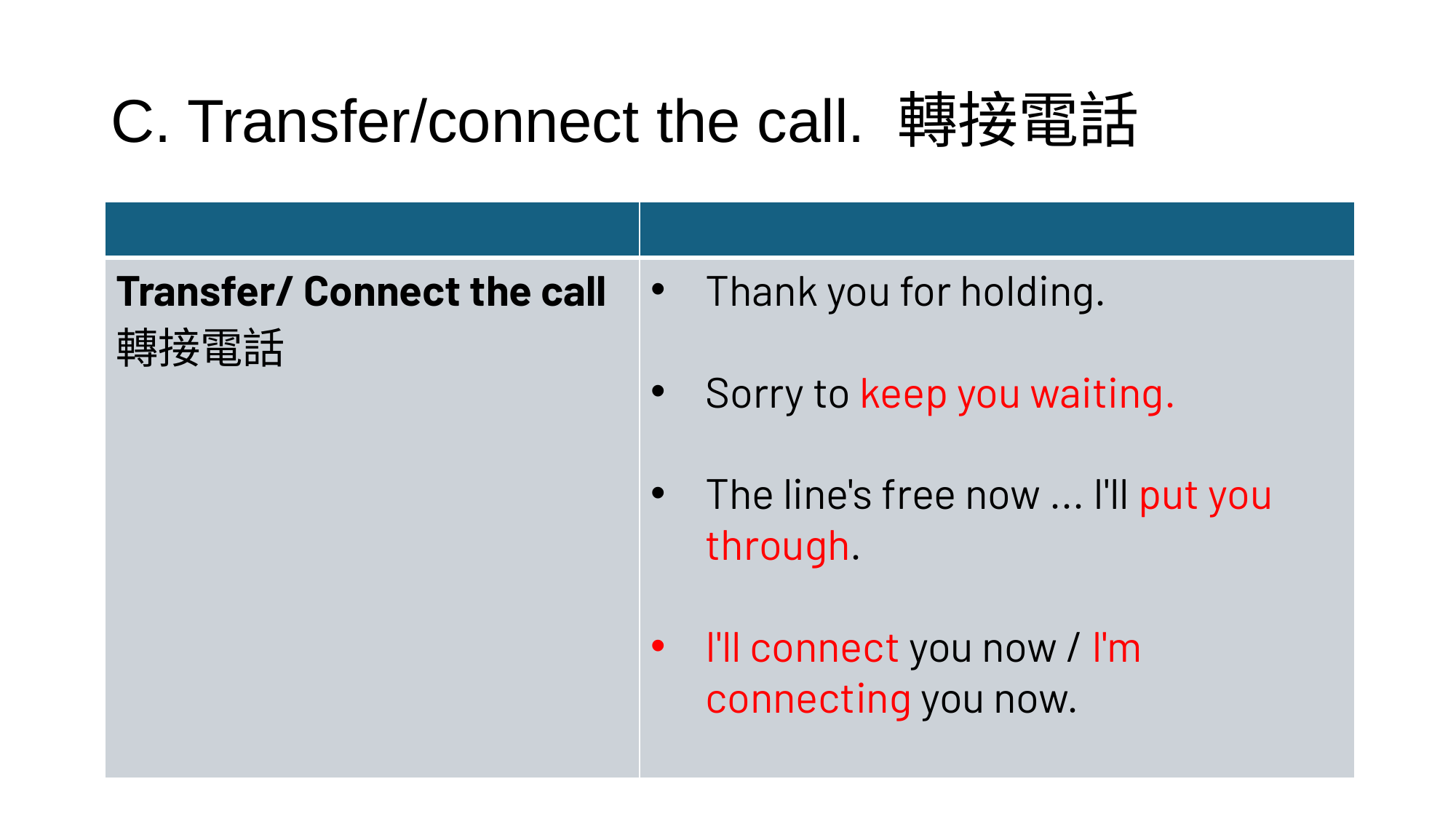

# C. Transfer/connect the call. 轉接電話
|  |  |
| --- | --- |
| Transfer/ Connect the call 轉接電話 | Thank you for holding. Sorry to keep you waiting. The line's free now ... I'll put you through. I'll connect you now / I'm connecting you now. |